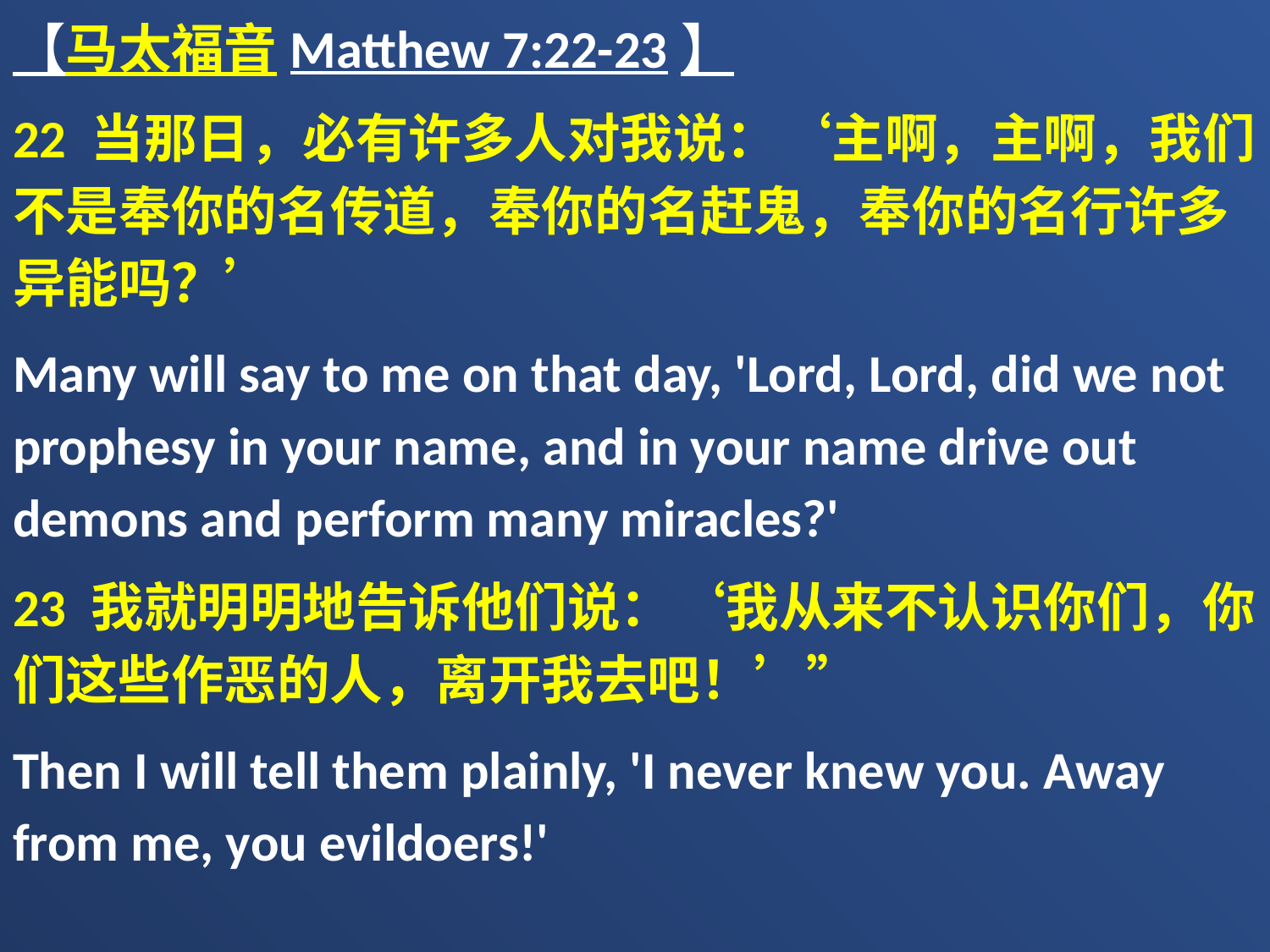

【马太福音Matthew 7:22-23】
22 当那日，必有许多人对我说：‘主啊，主啊，我们不是奉你的名传道，奉你的名赶鬼，奉你的名行许多异能吗？’
Many will say to me on that day, 'Lord, Lord, did we not prophesy in your name, and in your name drive out demons and perform many miracles?'
23 我就明明地告诉他们说：‘我从来不认识你们，你们这些作恶的人，离开我去吧！’”
Then I will tell them plainly, 'I never knew you. Away from me, you evildoers!'